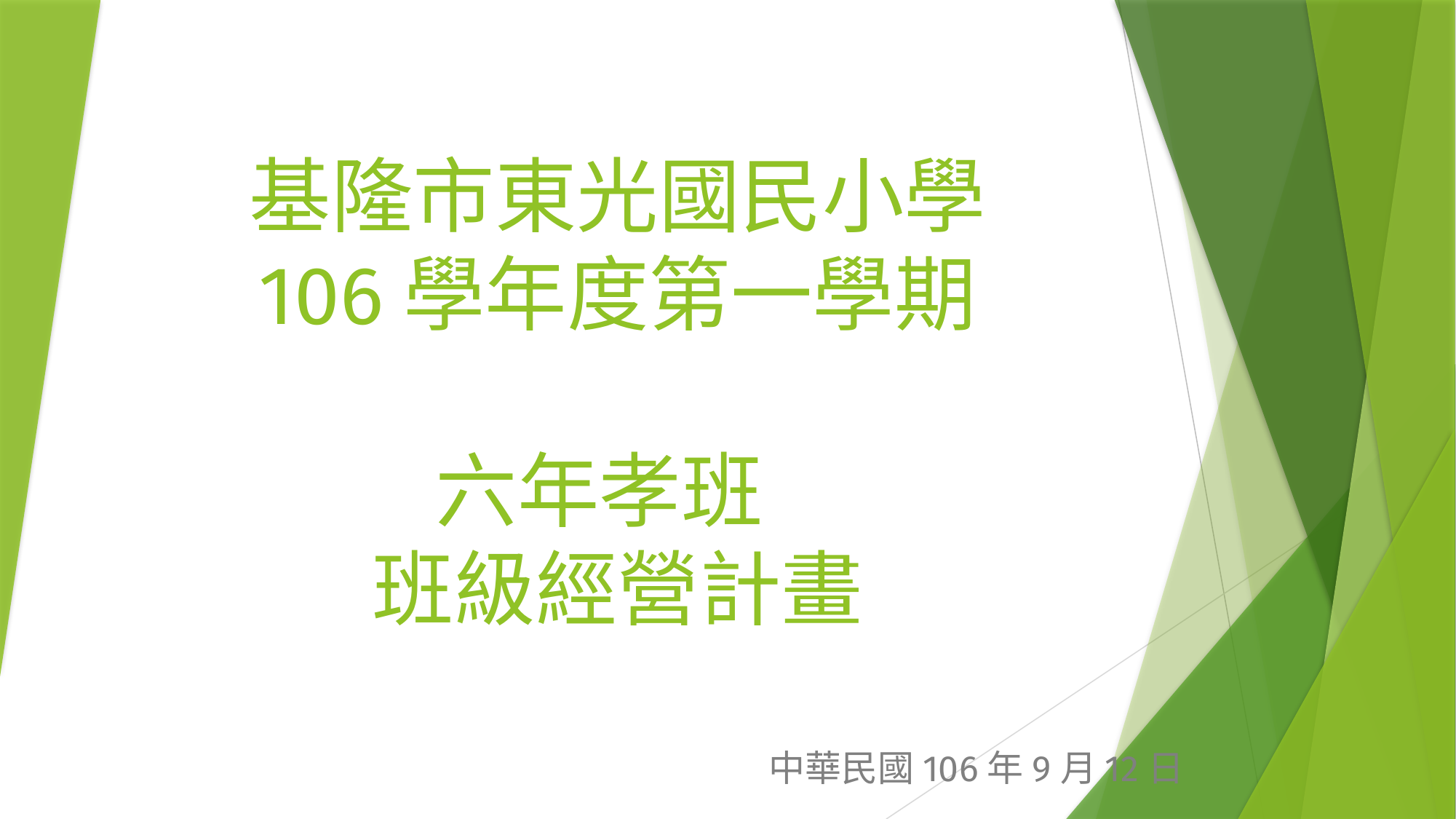

# 基隆市東光國民小學 106學年度第一學期 六年孝班 班級經營計畫
中華民國106年9月12日